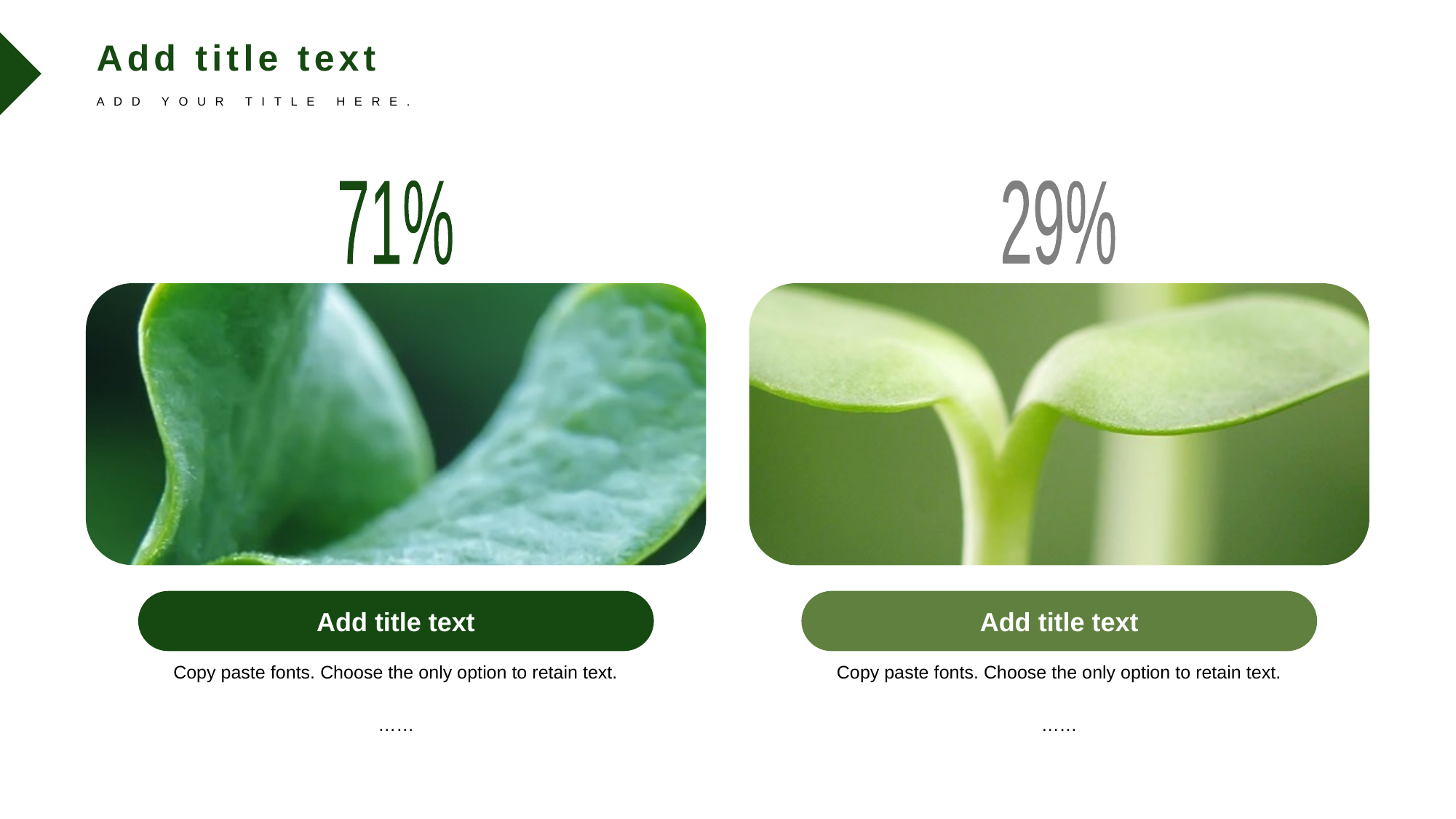

Add title text
ADD YOUR TITLE HERE.

71%
29%

Add title text
Add title text
Copy paste fonts. Choose the only option to retain text.

……
Copy paste fonts. Choose the only option to retain text.

……
PPT模板 http://www.1ppt.com/moban/